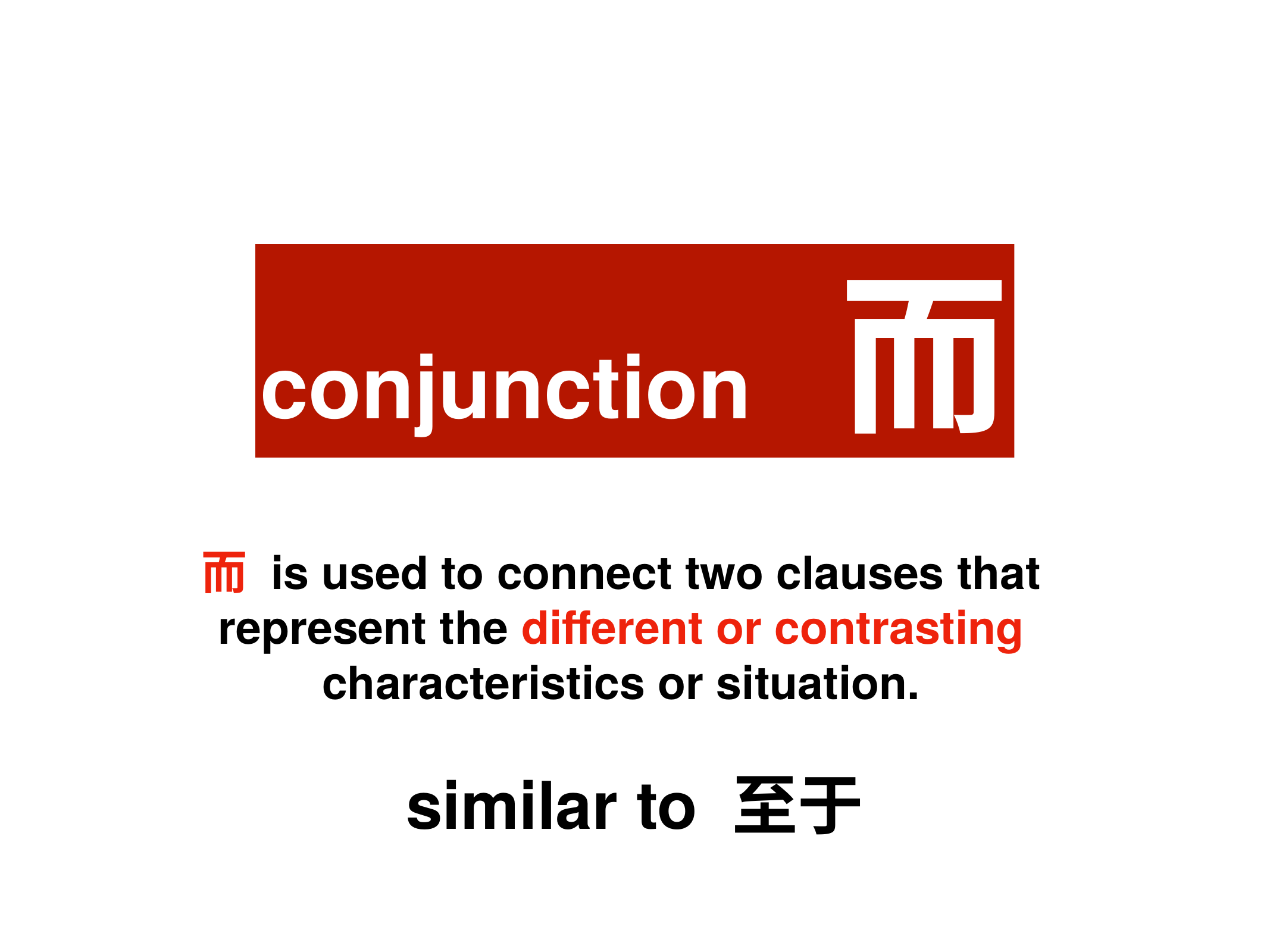

conjunction 而
而 is used to connect two clauses that represent the different or contrasting characteristics or situation.
similar to 至于